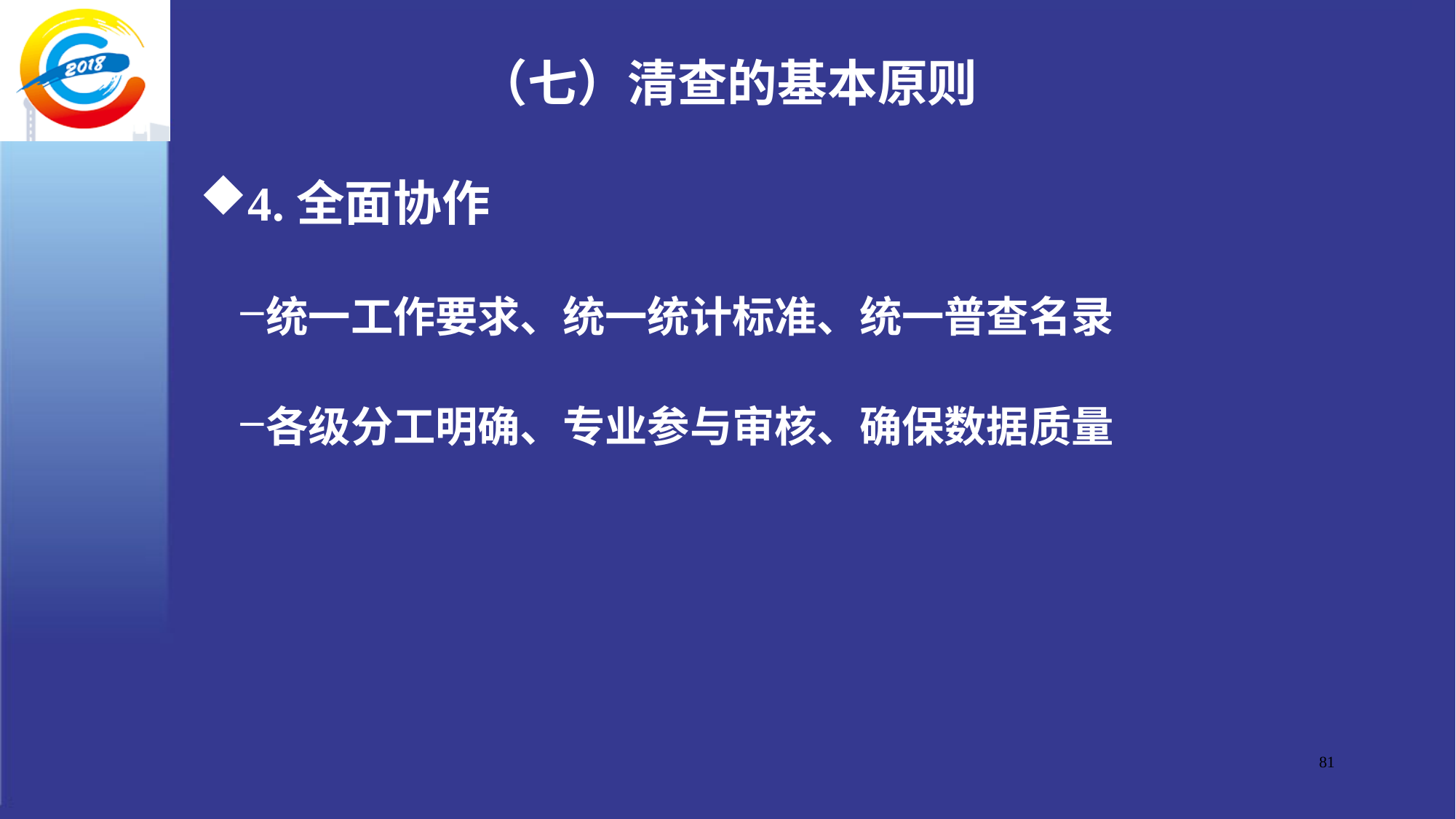

# （七）清查的基本原则
4.全面协作
统一工作要求、统一统计标准、统一普查名录
各级分工明确、专业参与审核、确保数据质量
81